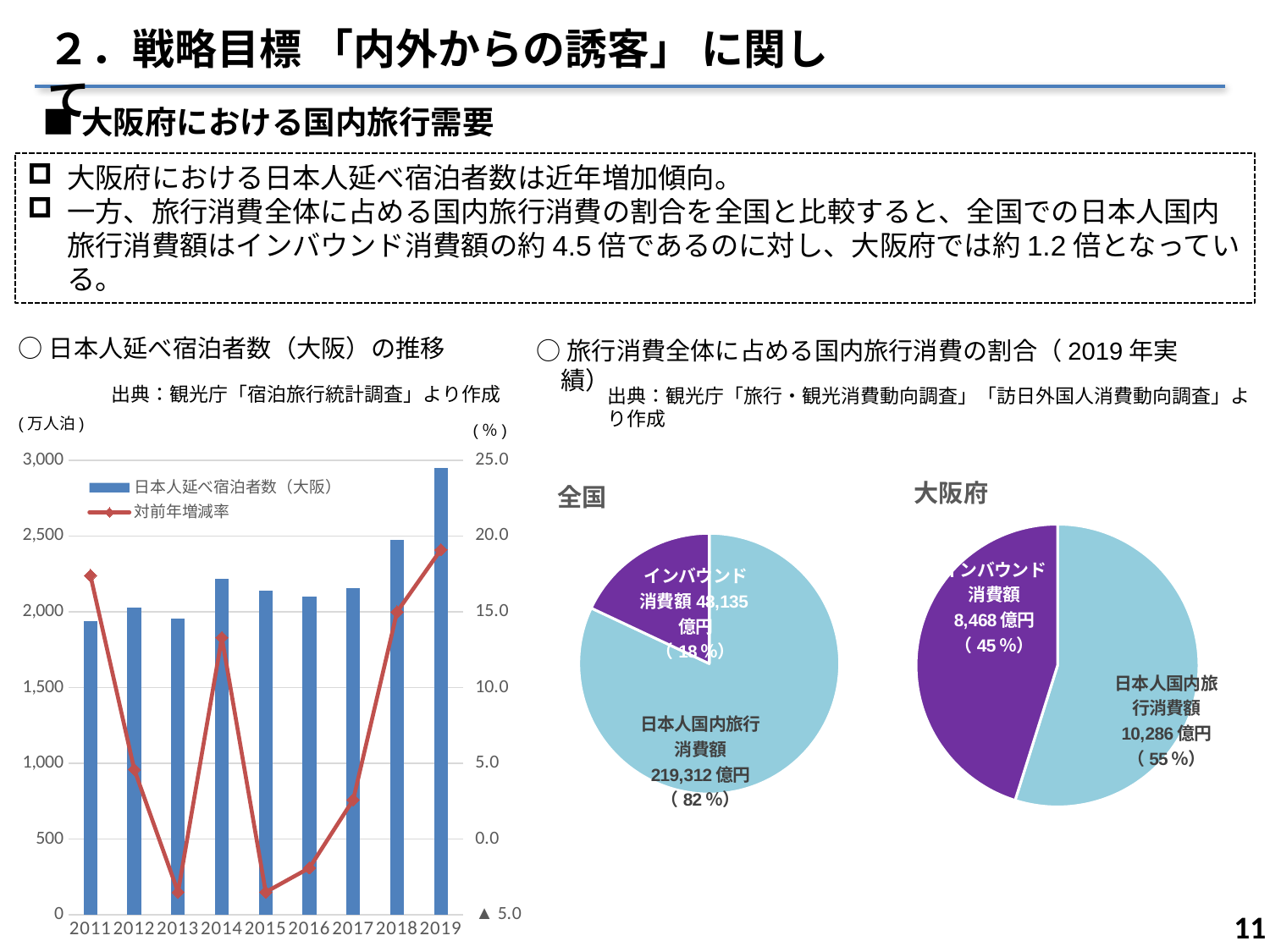

２．戦略目標 「内外からの誘客」 に関して
■大阪府における国内旅行需要
大阪府における日本人延べ宿泊者数は近年増加傾向。
一方、旅行消費全体に占める国内旅行消費の割合を全国と比較すると、全国での日本人国内旅行消費額はインバウンド消費額の約4.5倍であるのに対し、大阪府では約1.2倍となっている。
○日本人延べ宿泊者数（大阪）の推移
○旅行消費全体に占める国内旅行消費の割合（2019年実績）
出典：観光庁「宿泊旅行統計調査」より作成
出典：観光庁「旅行・観光消費動向調査」「訪日外国人消費動向調査」より作成

### Chart: 大阪府

| Category | 旅行消費額 |
|---|---|
| 日本人国内旅行消費額 | 10286.0 |
| 訪日外国人消費額 | 8468.0 |

### Chart: 全国

| Category | 旅行消費額 |
|---|---|
| 日本人国内旅行消費額 | 219312.0 |
| 訪日外国人旅行消費額 | 48135.0 |
(万人泊)
(％)

### Chart

| Category | 日本人延べ宿泊者数（大阪） | 対前年増減率 |
|---|---|---|
| 2011 | 1940.0 | 17.4 |
| 2012 | 2028.0 | 4.6 |
| 2013 | 1957.0 | -3.5 |
| 2014 | 2217.0 | 13.3 |
| 2015 | 2140.0 | -3.5 |
| 2016 | 2100.0 | -1.9 |
| 2017 | 2154.0 | 2.6 |
| 2018 | 2477.0 | 15.0 |
| 2019 | 2950.0 | 19.1 |
11